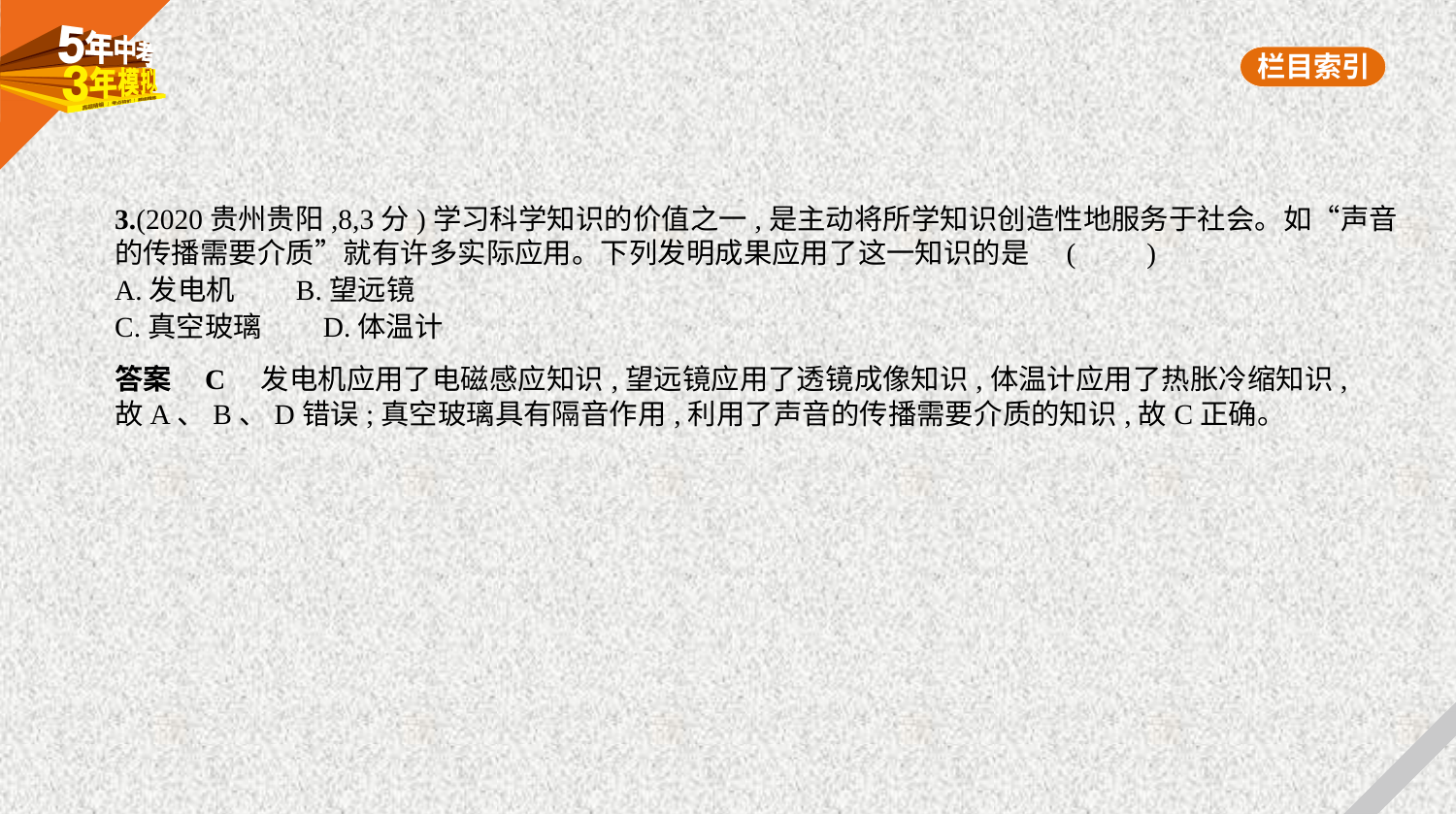

3.(2020贵州贵阳,8,3分)学习科学知识的价值之一,是主动将所学知识创造性地服务于社会。如“声音
的传播需要介质”就有许多实际应用。下列发明成果应用了这一知识的是 (　　)
A.发电机　    B.望远镜
C.真空玻璃　    D.体温计
答案    C　发电机应用了电磁感应知识,望远镜应用了透镜成像知识,体温计应用了热胀冷缩知识,
故A、B、D错误;真空玻璃具有隔音作用,利用了声音的传播需要介质的知识,故C正确。